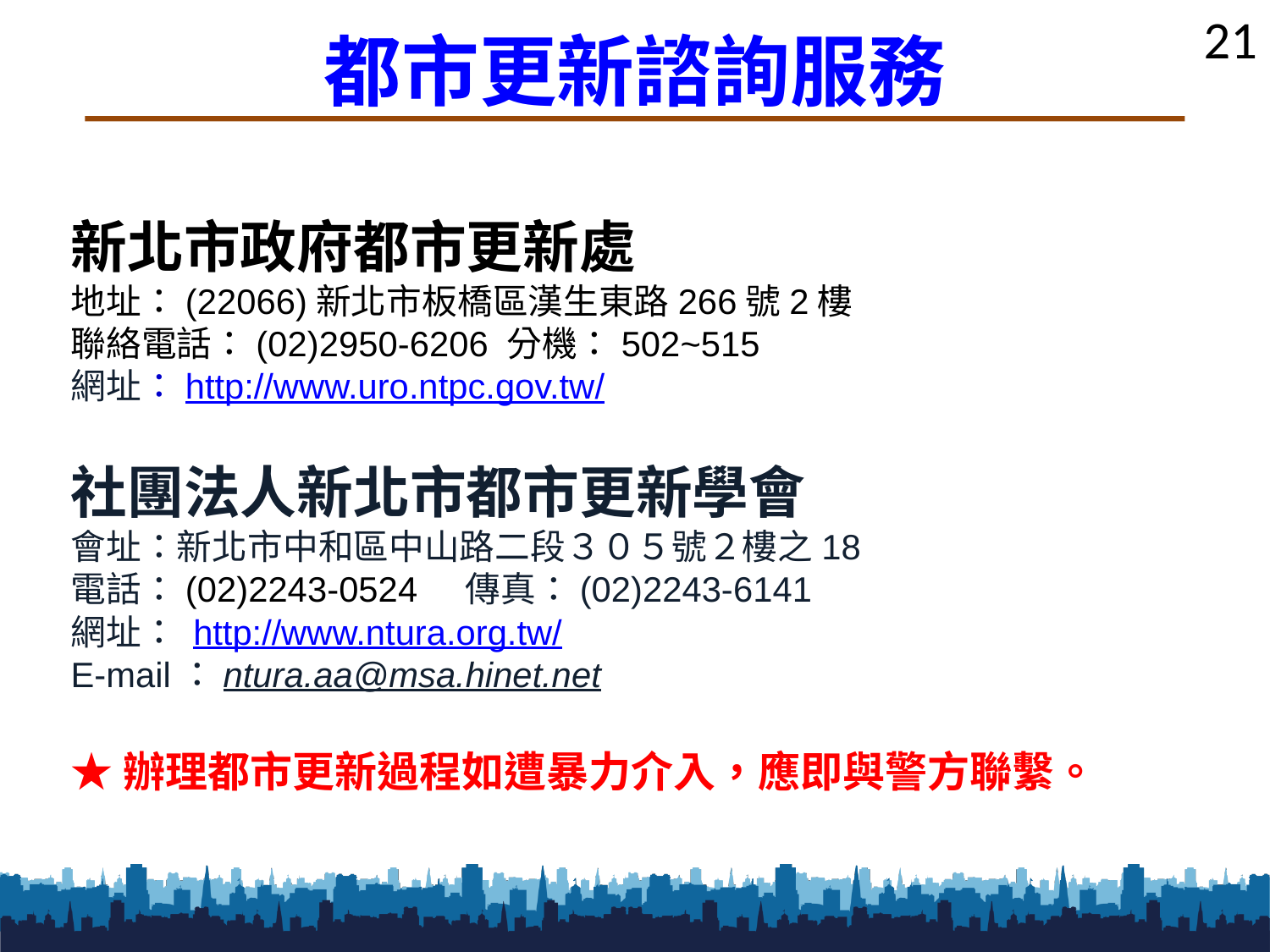

都市更新諮詢服務

新北市政府都市更新處
地址：(22066)新北市板橋區漢生東路266號2樓
聯絡電話：(02)2950-6206 分機：502~515
網址：http://www.uro.ntpc.gov.tw/

社團法人新北市都市更新學會
會址：新北市中和區中山路二段３０５號２樓之18
電話：(02)2243-0524    傳真：(02)2243-6141
網址： http://www.ntura.org.tw/
E-mail：ntura.aa@msa.hinet.net

★辦理都市更新過程如遭暴力介入，應即與警方聯繫。